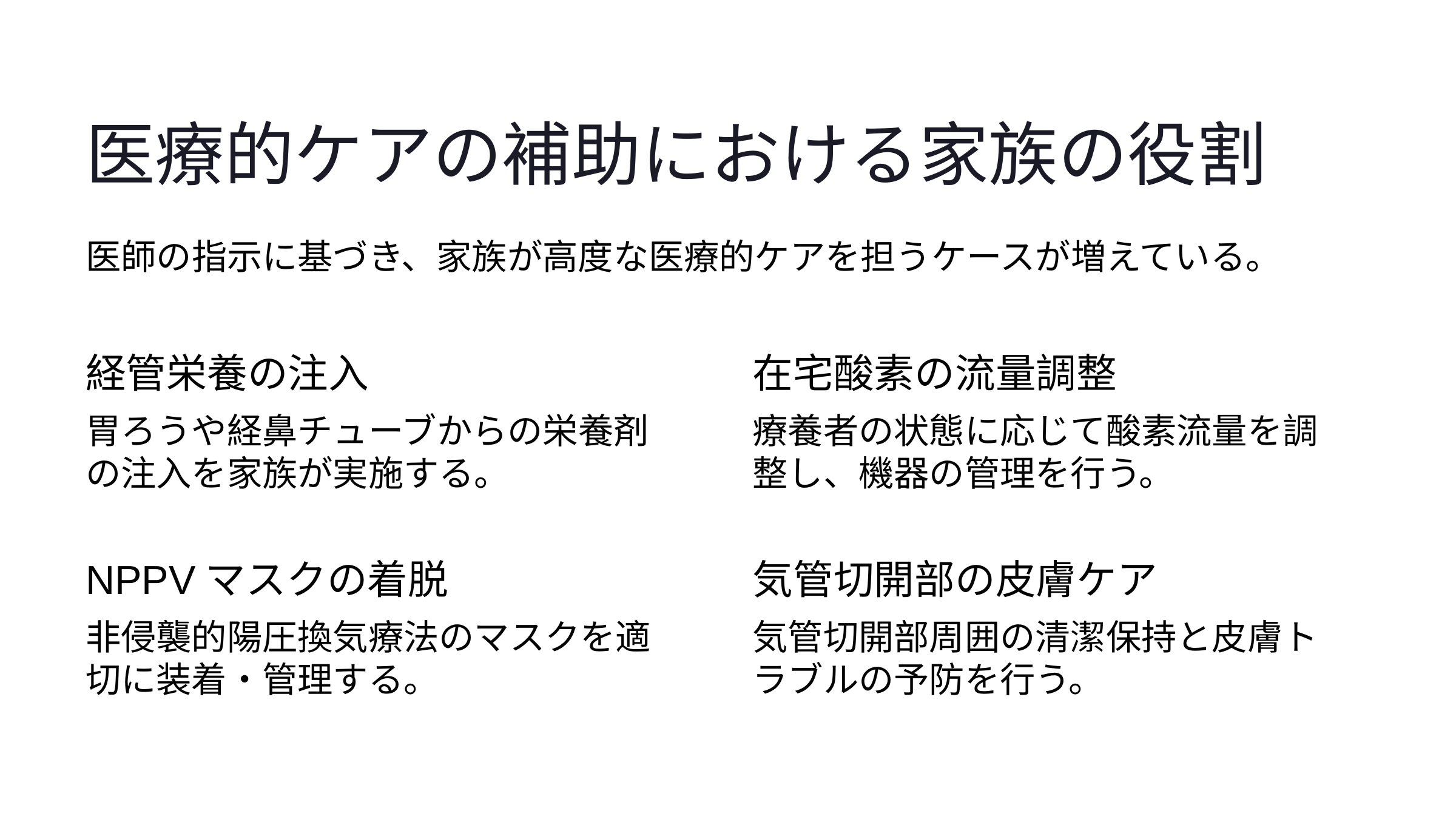

医療的ケアの補助における家族の役割
医師の指示に基づき、家族が高度な医療的ケアを担うケースが増えている。
経管栄養の注入
在宅酸素の流量調整
胃ろうや経鼻チューブからの栄養剤の注入を家族が実施する。
療養者の状態に応じて酸素流量を調整し、機器の管理を行う。
NPPVマスクの着脱
気管切開部の皮膚ケア
非侵襲的陽圧換気療法のマスクを適切に装着・管理する。
気管切開部周囲の清潔保持と皮膚トラブルの予防を行う。